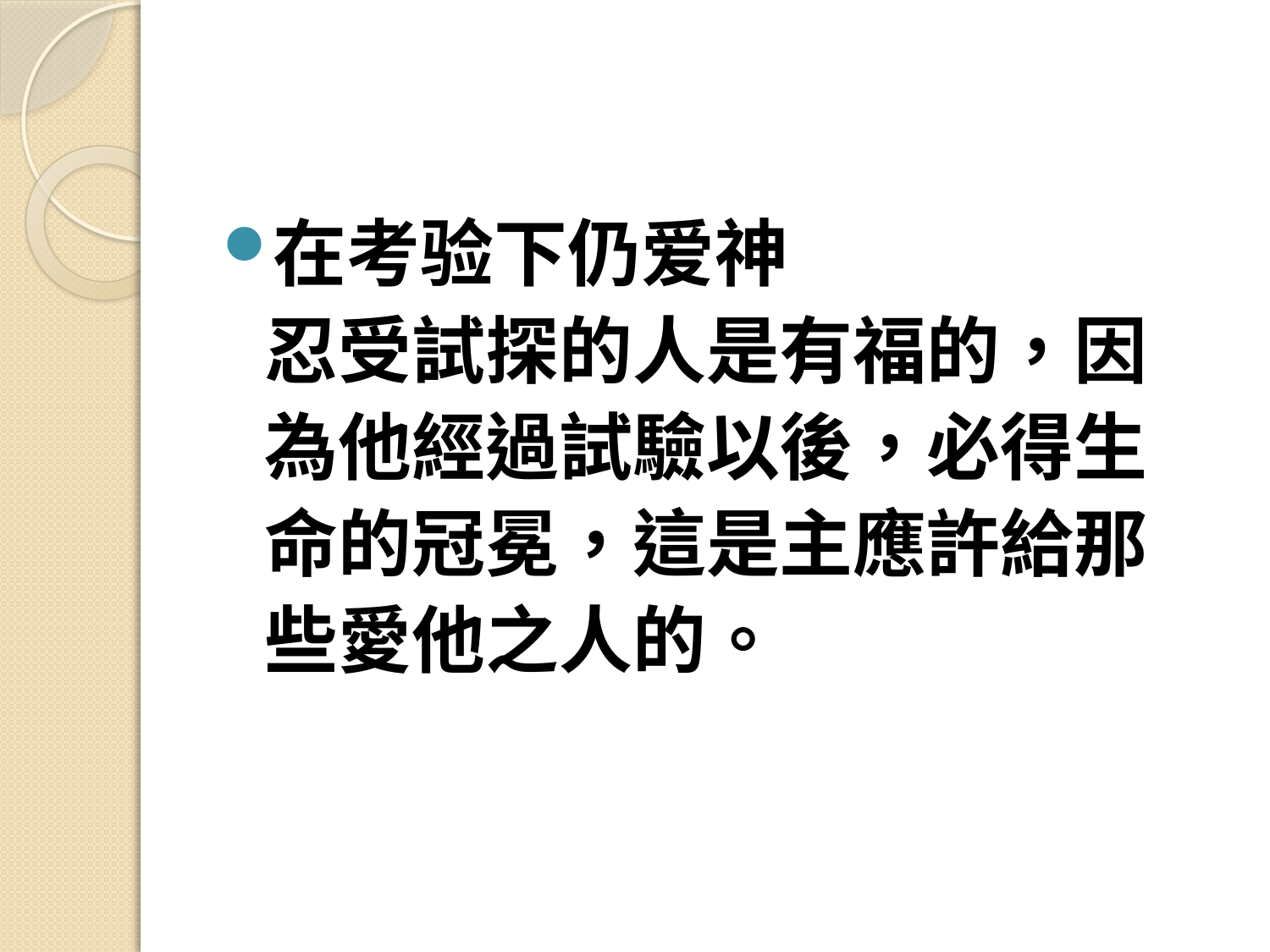

#
在考验下仍爱神
忍受試探的人是有福的，因
為他經過試驗以後，必得生
命的冠冕，這是主應許給那
些愛他之人的。